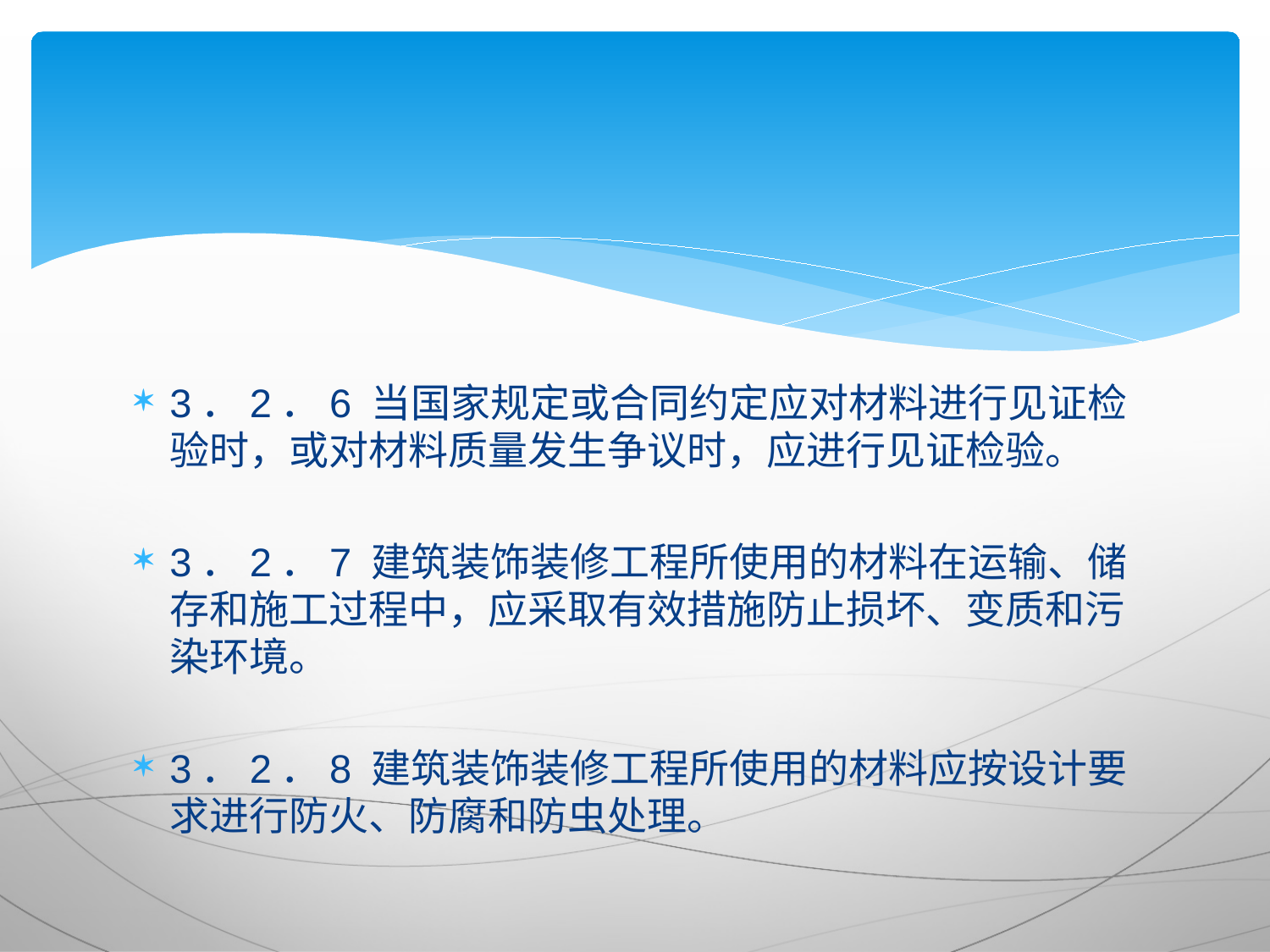

#
3．2．6 当国家规定或合同约定应对材料进行见证检验时，或对材料质量发生争议时，应进行见证检验。

3．2．7 建筑装饰装修工程所使用的材料在运输、储存和施工过程中，应采取有效措施防止损坏、变质和污染环境。

3．2．8 建筑装饰装修工程所使用的材料应按设计要求进行防火、防腐和防虫处理。